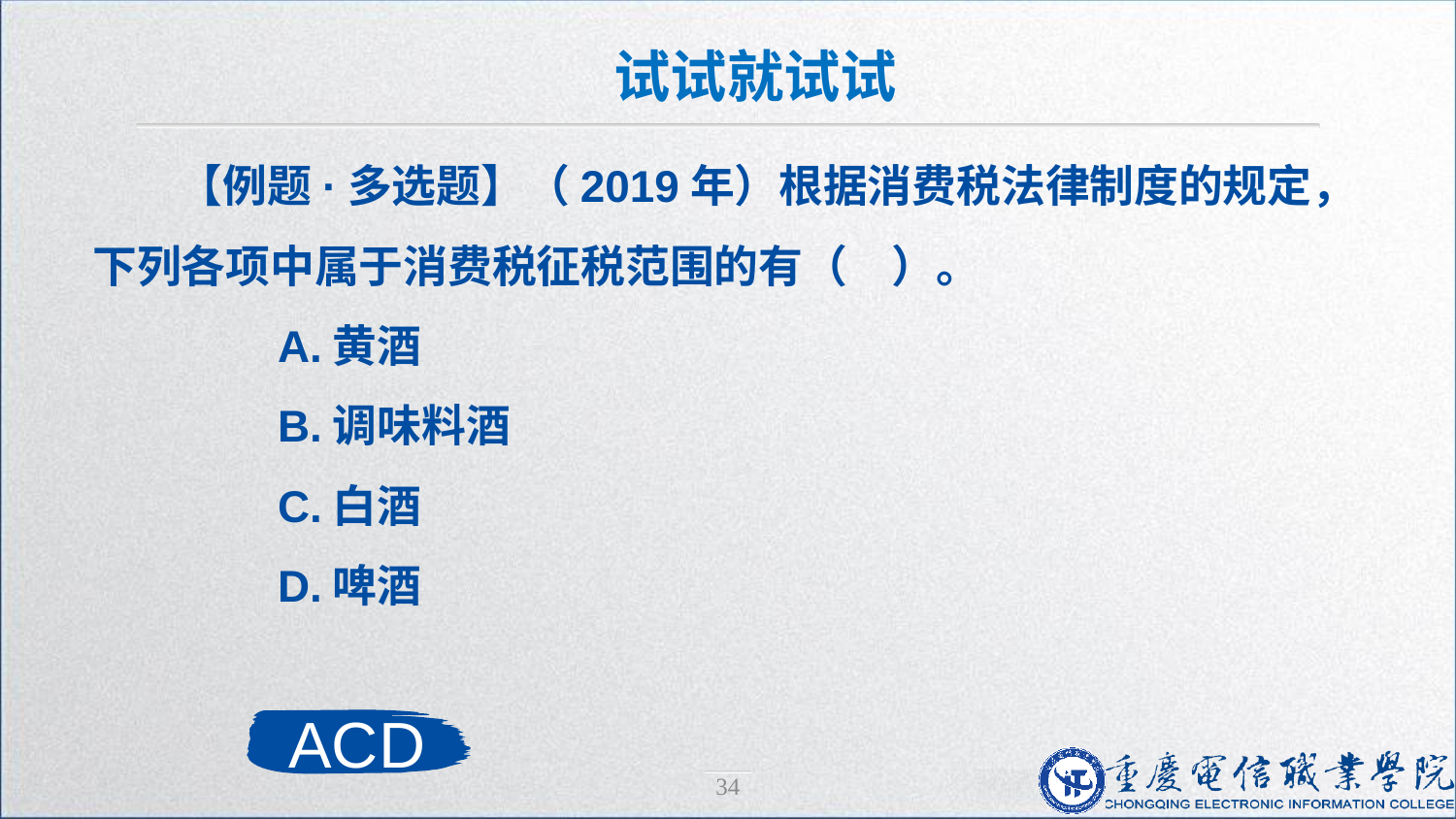

试试就试试
【例题·多选题】（2019年）根据消费税法律制度的规定，下列各项中属于消费税征税范围的有（　）。
　　A.黄酒
　　B.调味料酒
　　C.白酒
　　D.啤酒

ACD

34